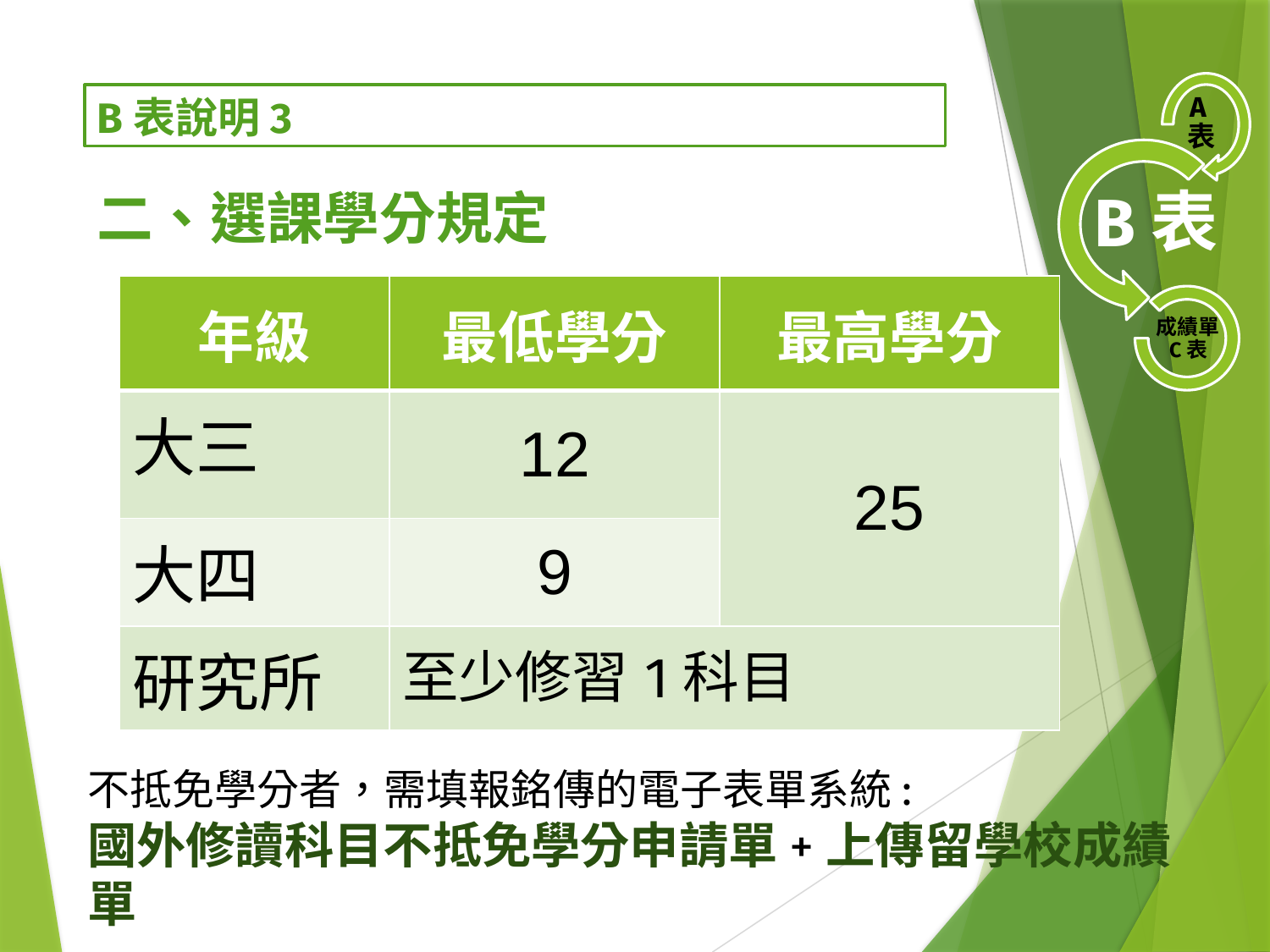

A表
B表
成績單C表
# B表說明3
二、選課學分規定

| 年級 | 最低學分 | 最高學分 |
| --- | --- | --- |
| 大三 | 12 | 25 |
| 大四 | 9 |  |
| 研究所 | 至少修習1科目 |  |
不抵免學分者，需填報銘傳的電子表單系統:
國外修讀科目不抵免學分申請單+上傳留學校成績單